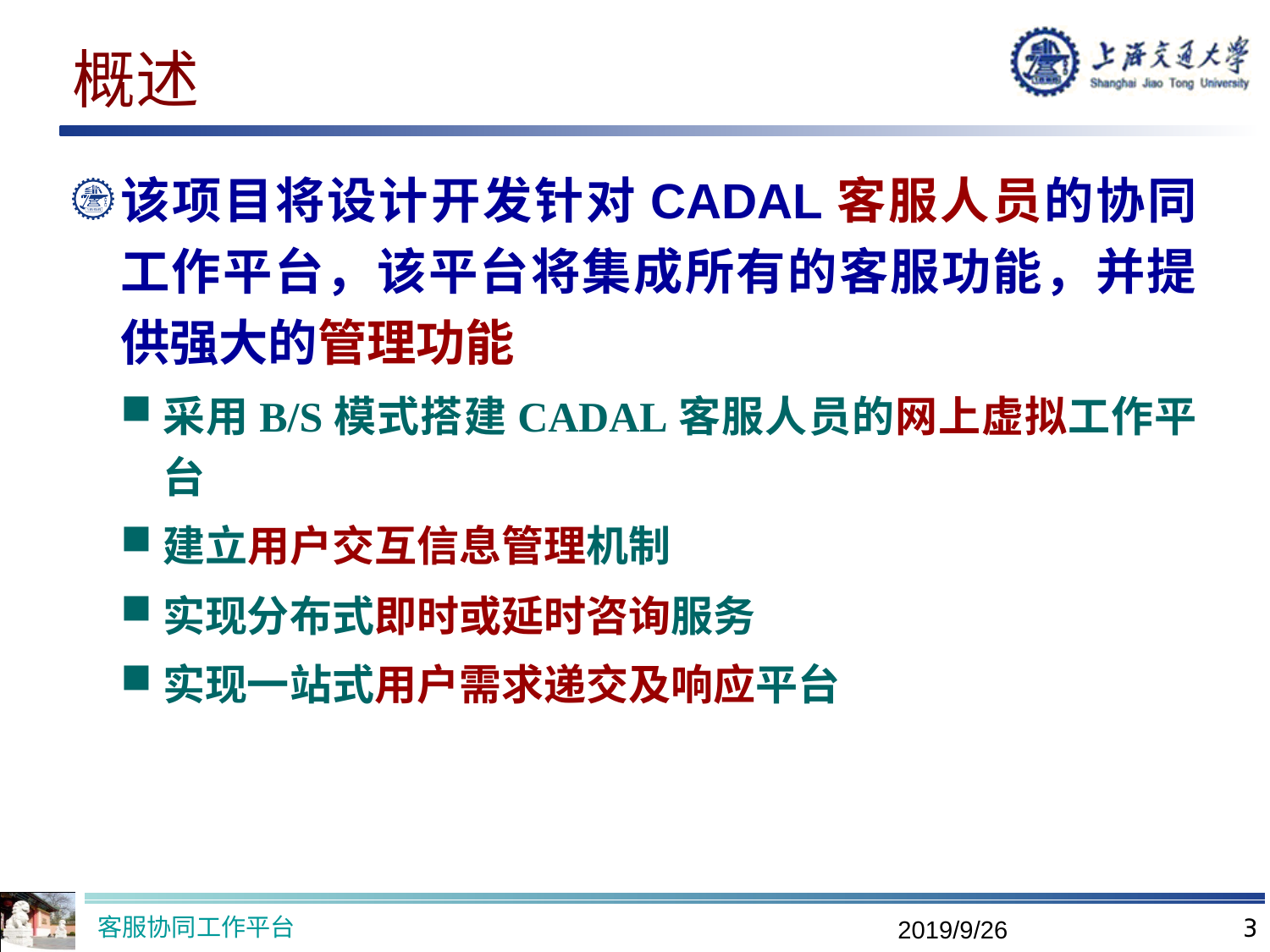

# 概述
该项目将设计开发针对CADAL客服人员的协同工作平台，该平台将集成所有的客服功能，并提供强大的管理功能
采用B/S模式搭建CADAL客服人员的网上虚拟工作平台
建立用户交互信息管理机制
实现分布式即时或延时咨询服务
实现一站式用户需求递交及响应平台
客服协同工作平台
3
2019/9/26